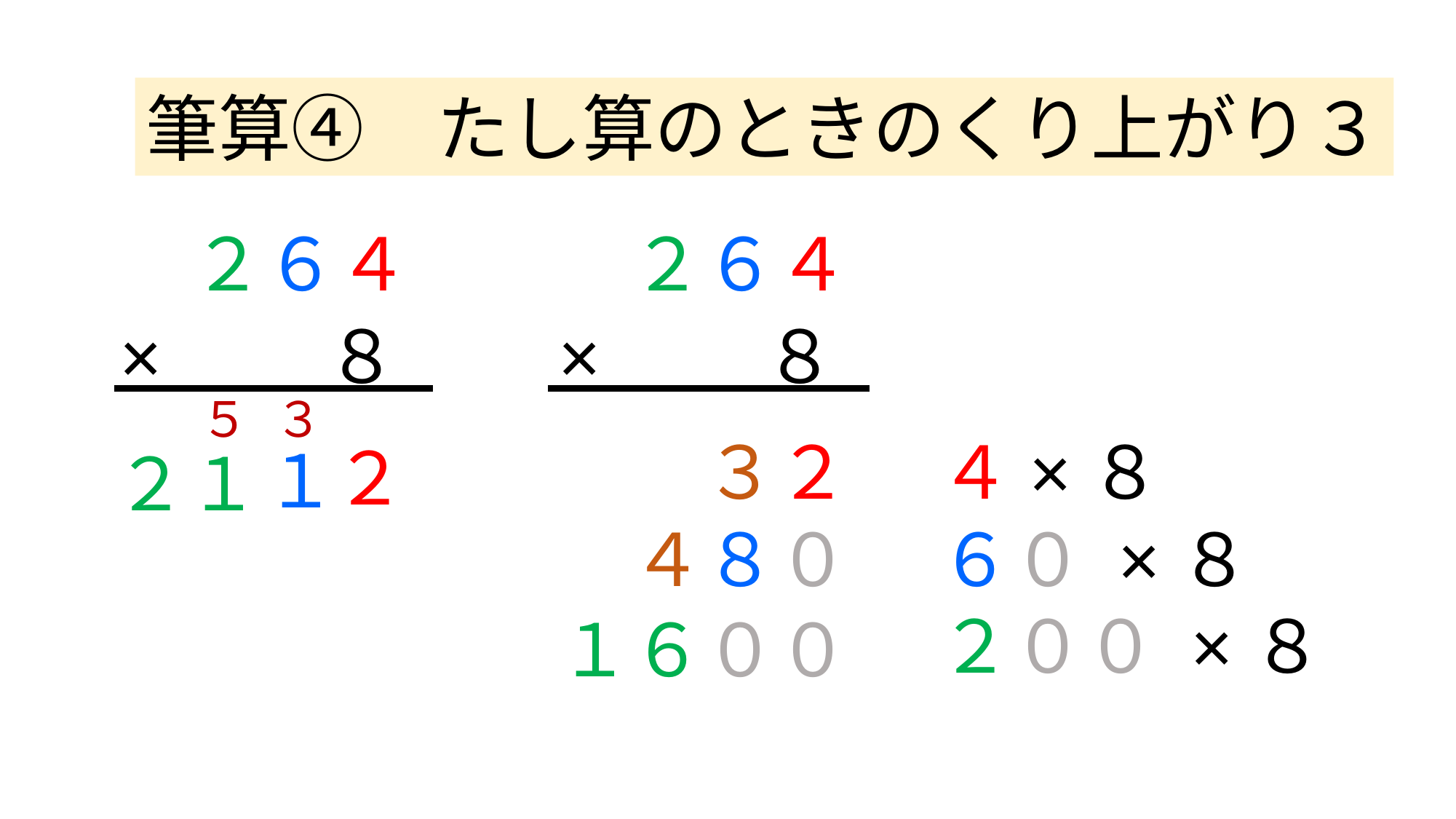

筆算④　たし算のときのくり上がり３
２６４
２６４
×　　８
×　　８
５
３
３２
４×８
２
１
２１
４８０
６０ ×８
２００ ×８
１６００